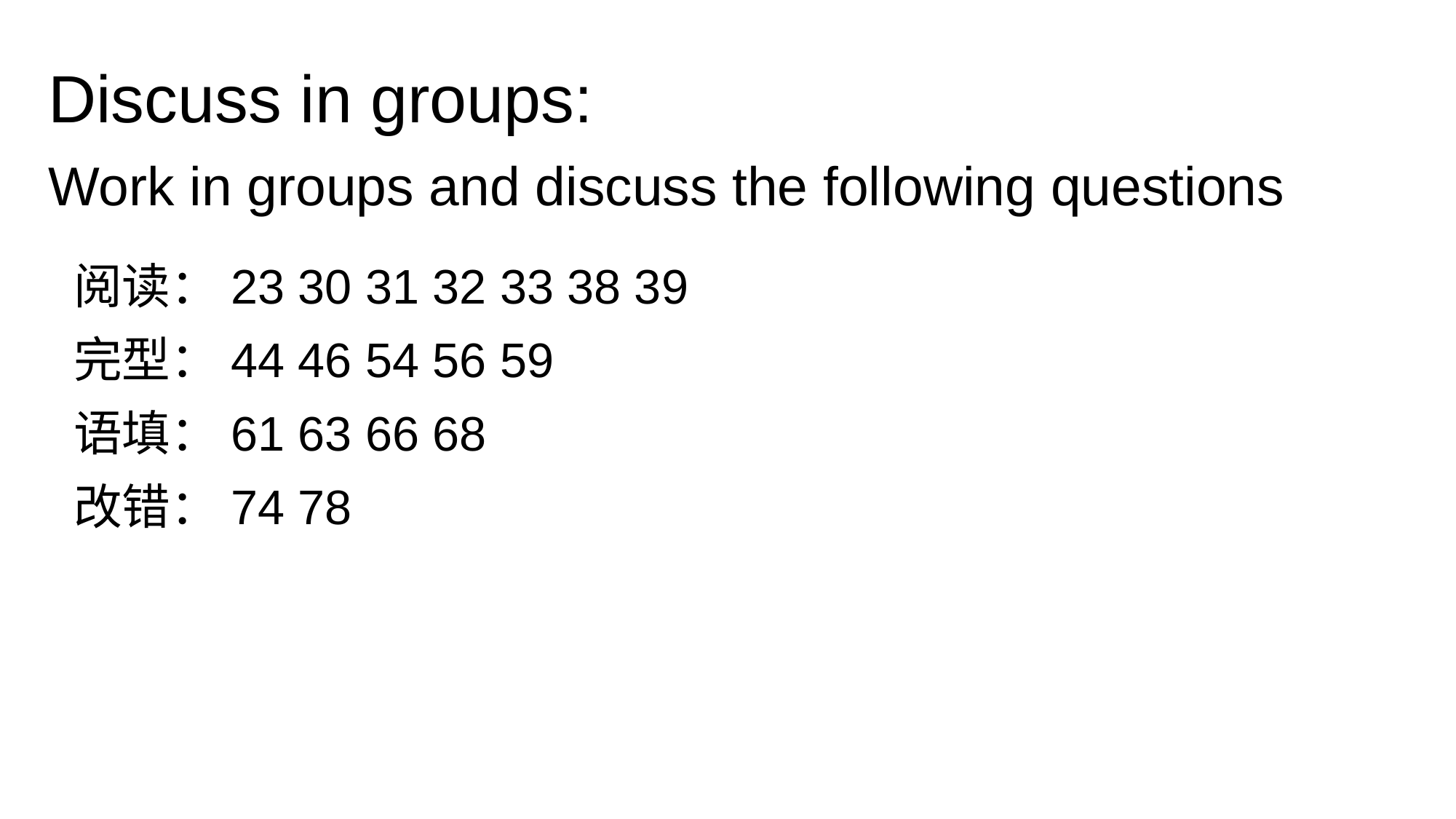

Discuss in groups:
Work in groups and discuss the following questions
阅读：23 30 31 32 33 38 39
完型：44 46 54 56 59
语填：61 63 66 68
改错：74 78